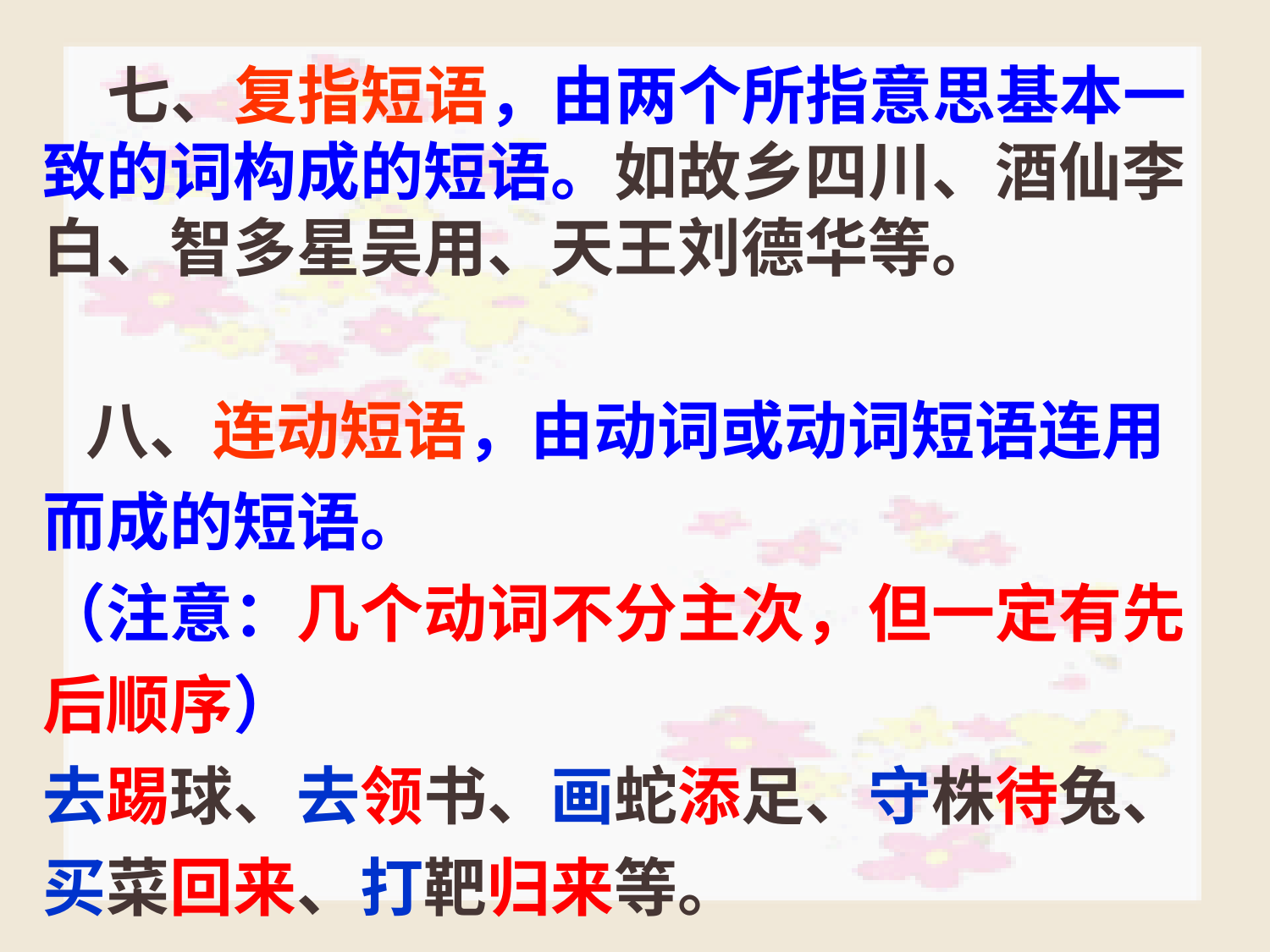

七、复指短语，由两个所指意思基本一致的词构成的短语。如故乡四川、酒仙李白、智多星吴用、天王刘德华等。

  八、连动短语，由动词或动词短语连用而成的短语。
（注意：几个动词不分主次，但一定有先后顺序）
去踢球、去领书、画蛇添足、守株待兔、买菜回来、打靶归来等。